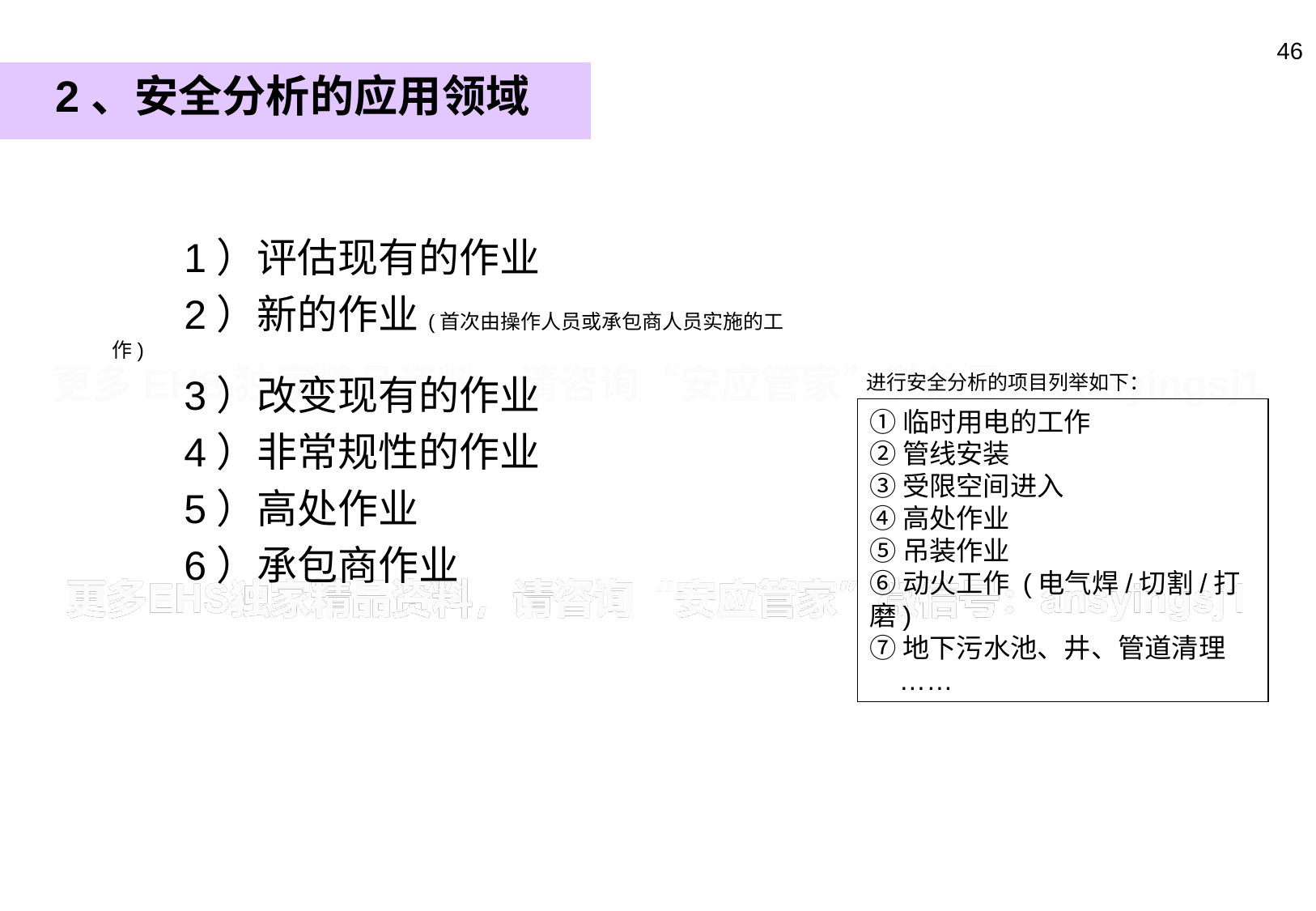

46

2、安全分析的应用领域
1）评估现有的作业
2）新的作业(首次由操作人员或承包商人员实施的工作)
3）改变现有的作业
4）非常规性的作业
5）高处作业
6）承包商作业
进行安全分析的项目列举如下：
①临时用电的工作
②管线安装
③受限空间进入
④高处作业
⑤吊装作业
⑥动火工作 (电气焊/切割/打磨)
⑦地下污水池、井、管道清理
    ……